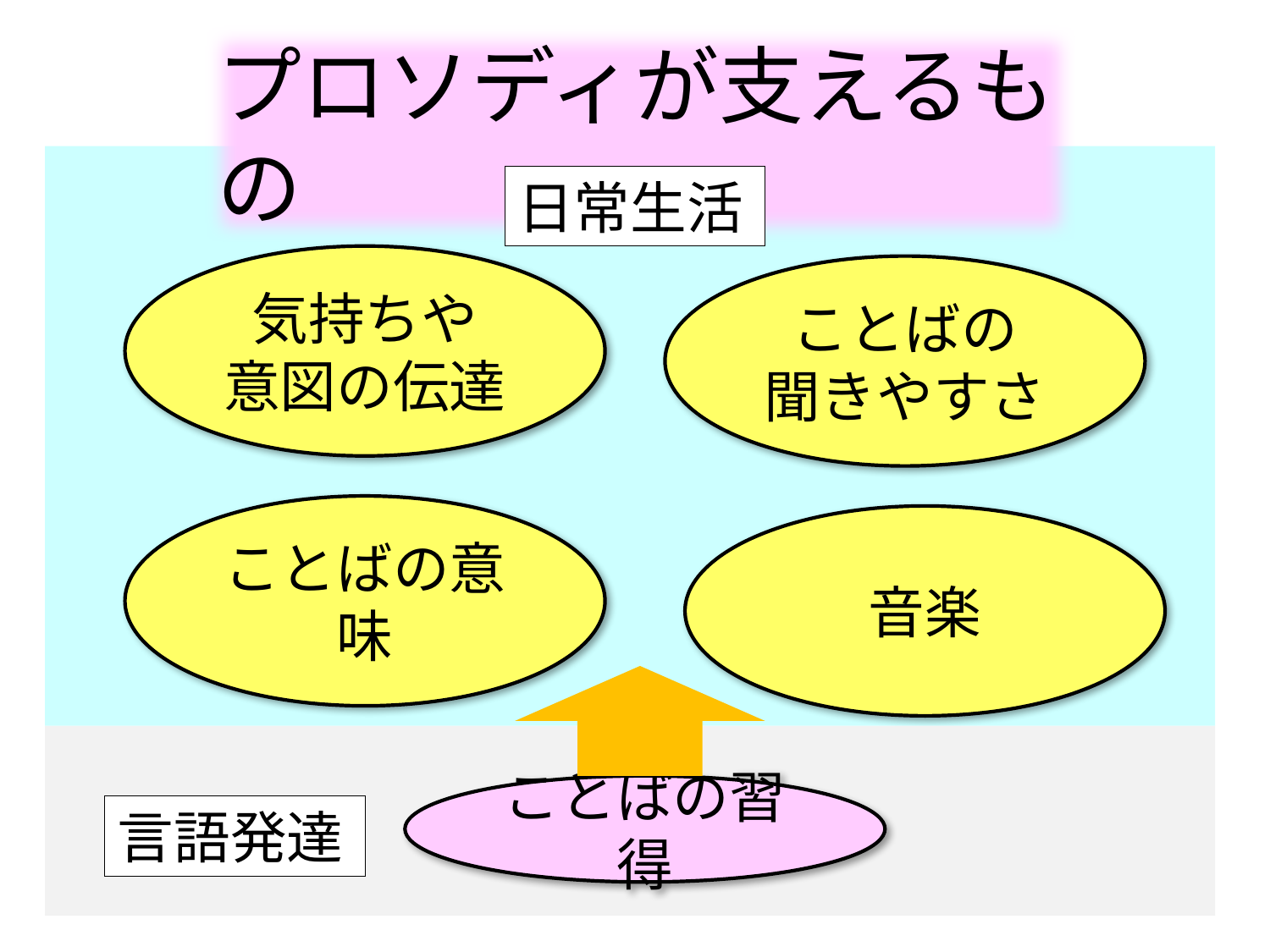

プロソディが支えるもの

日常生活
気持ちや
意図の伝達
ことばの
聞きやすさ
ことばの意味
音楽

ことばの習得
言語発達